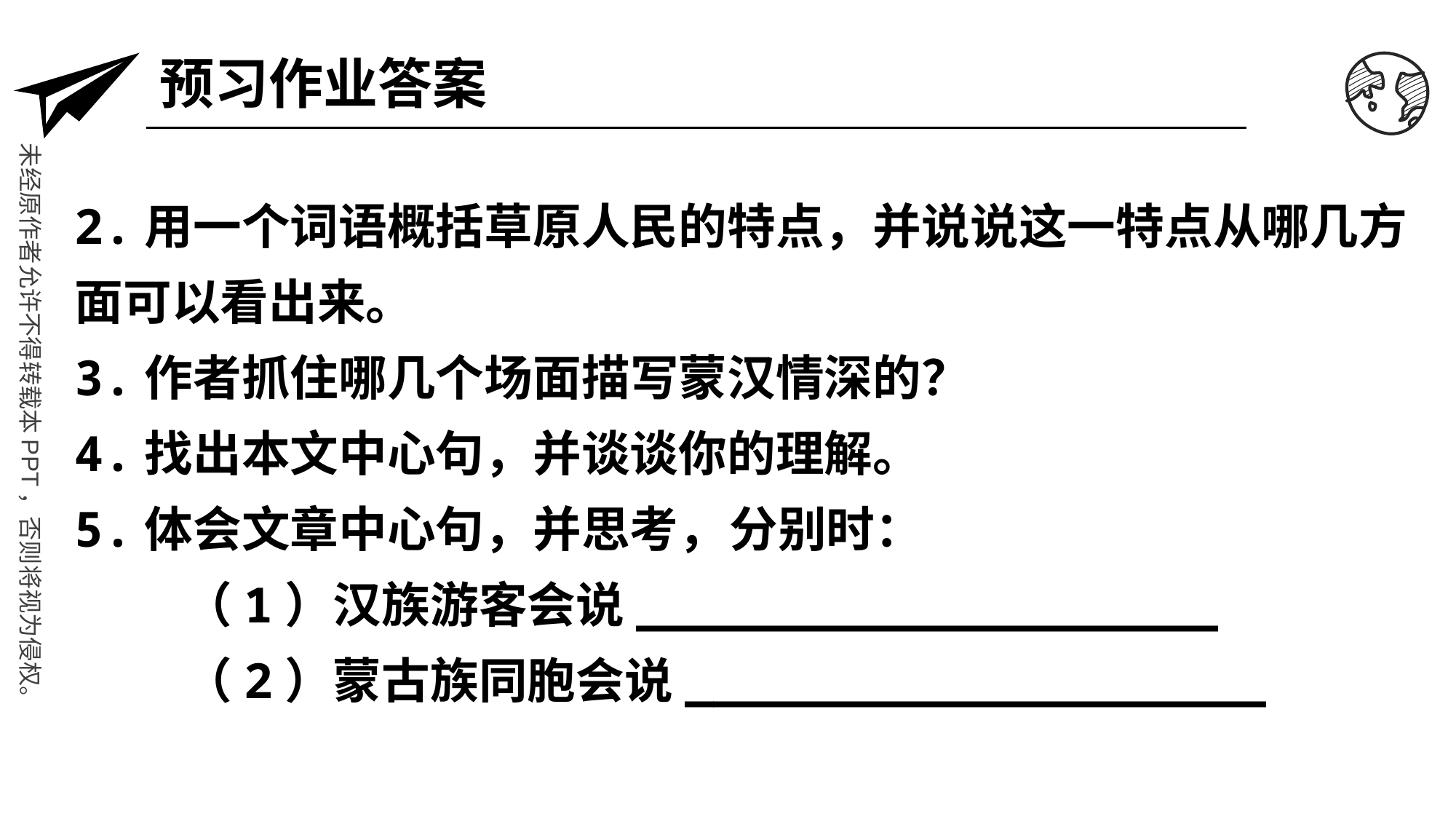

预习作业答案
2.用一个词语概括草原人民的特点，并说说这一特点从哪几方面可以看出来。
3.作者抓住哪几个场面描写蒙汉情深的？
4.找出本文中心句，并谈谈你的理解。
5.体会文章中心句，并思考，	分别时：
	（1）汉族游客会说____________________
	（2）蒙古族同胞会说____________________